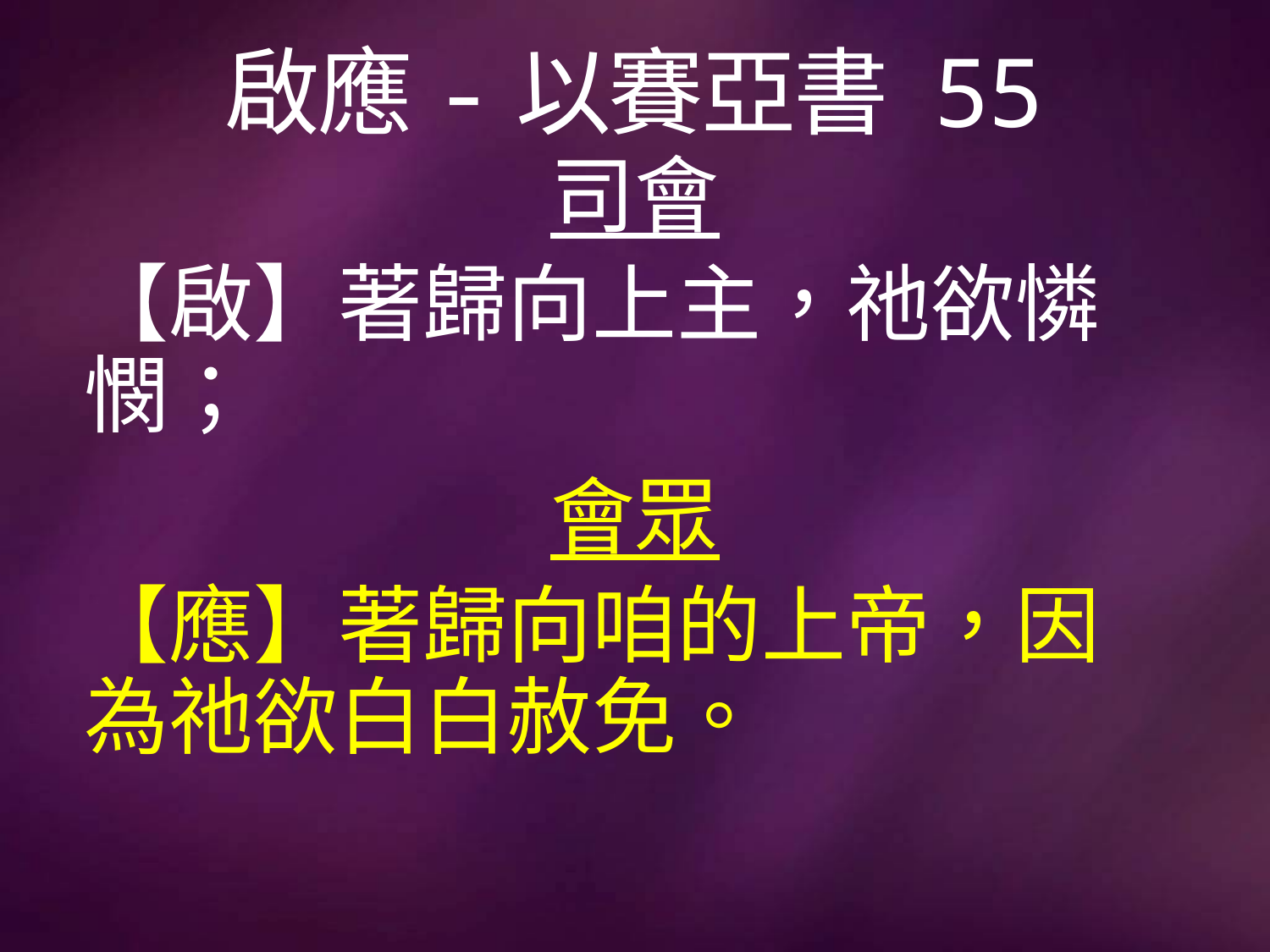

# 啟應-以賽亞書 55
司會
【啟】著歸向上主，祂欲憐憫；

會眾
【應】著歸向咱的上帝，因為祂欲白白赦免。